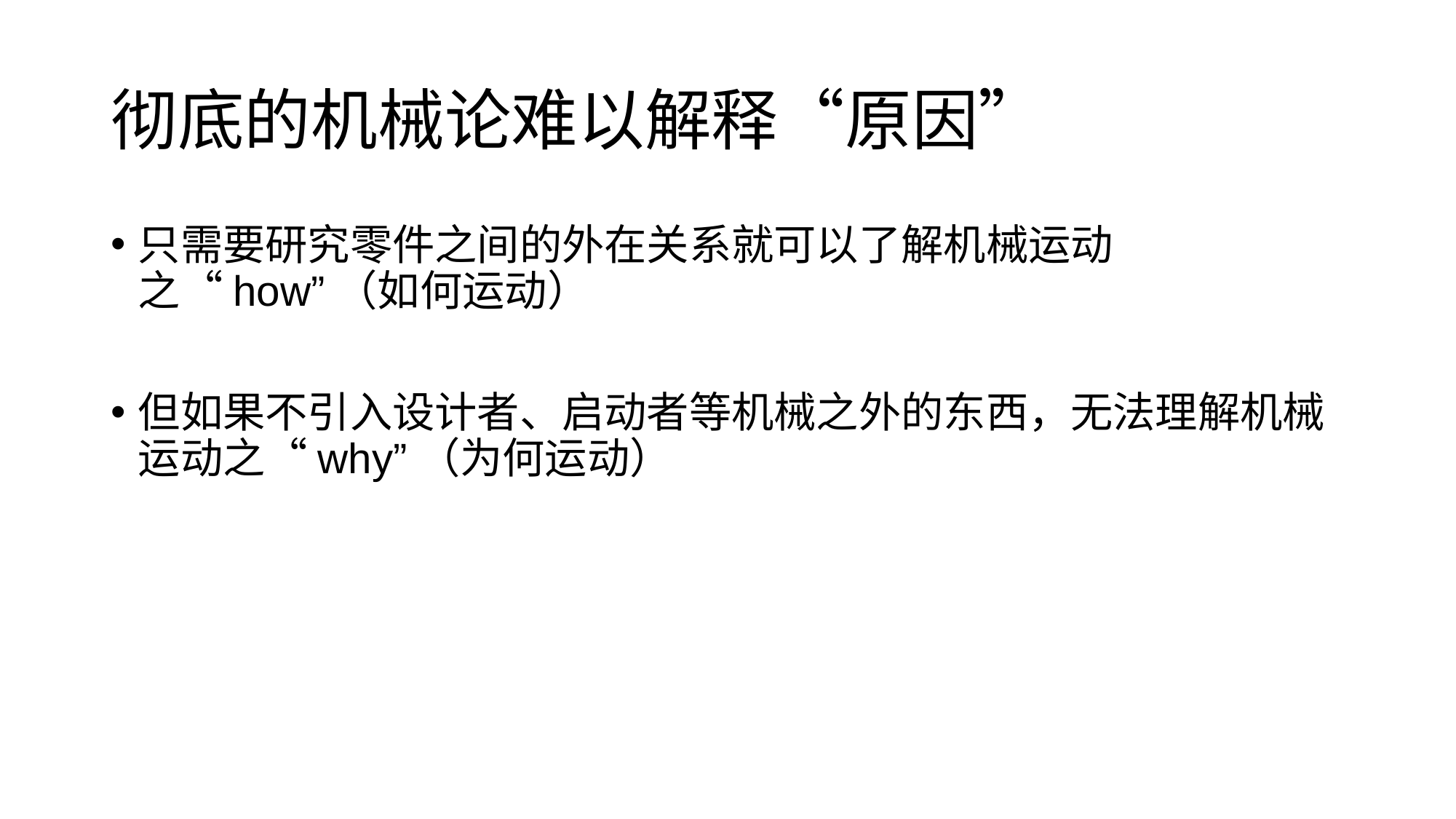

# 彻底的机械论难以解释“原因”
只需要研究零件之间的外在关系就可以了解机械运动之“how”（如何运动）

但如果不引入设计者、启动者等机械之外的东西，无法理解机械运动之“why”（为何运动）